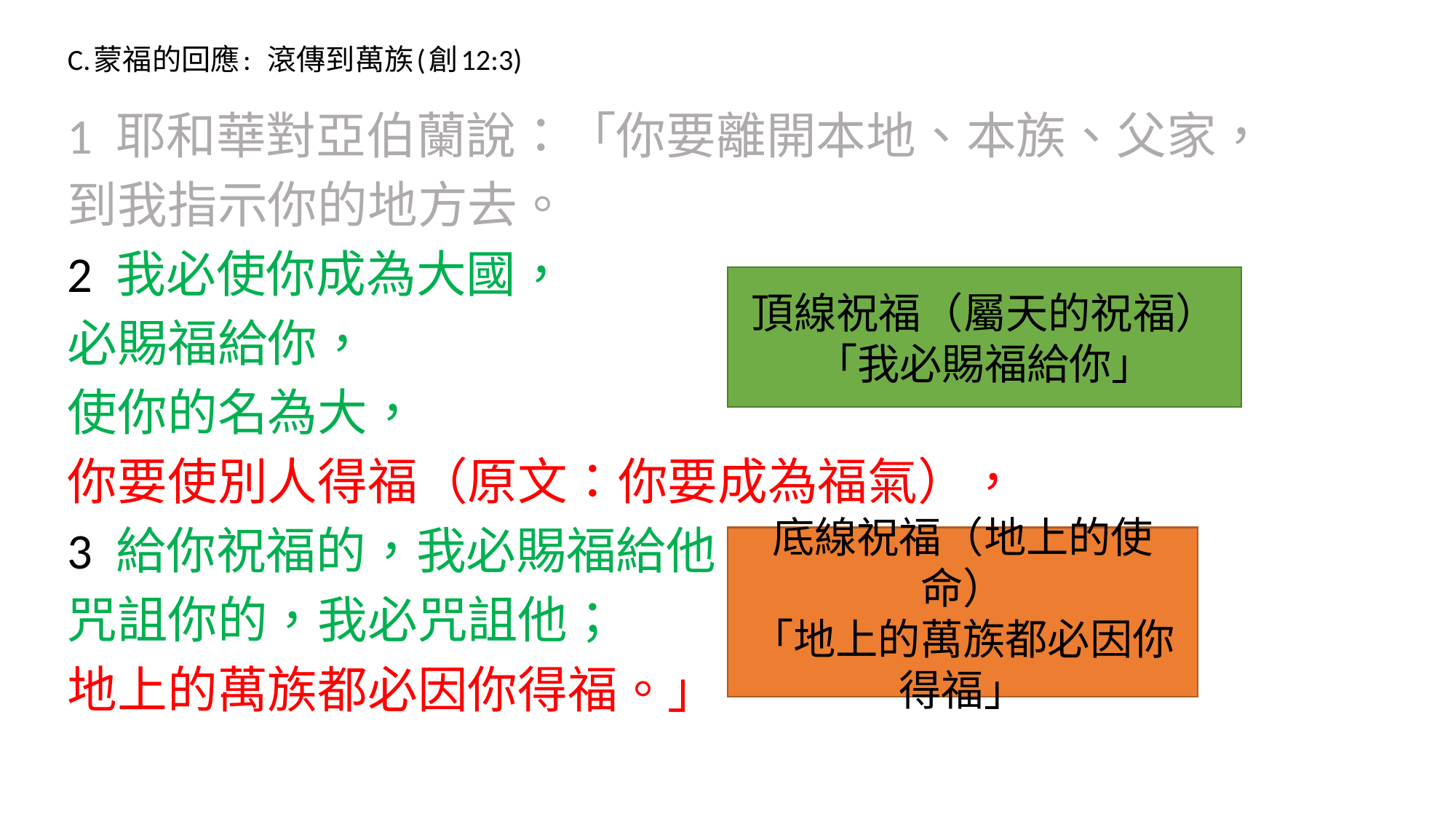

# C.蒙福的回應:  滾傳到萬族(創12:3)
1 耶和華對亞伯蘭說：「你要離開本地、本族、父家，
到我指示你的地方去。
2 我必使你成為大國，
必賜福給你，
使你的名為大，
你要使別人得福（原文：你要成為福氣），
3 給你祝福的，我必賜福給他；
咒詛你的，我必咒詛他；
地上的萬族都必因你得福。」

頂線祝福（屬天的祝福）
「我必賜福給你」
底線祝福（地上的使命）
「地上的萬族都必因你得福」